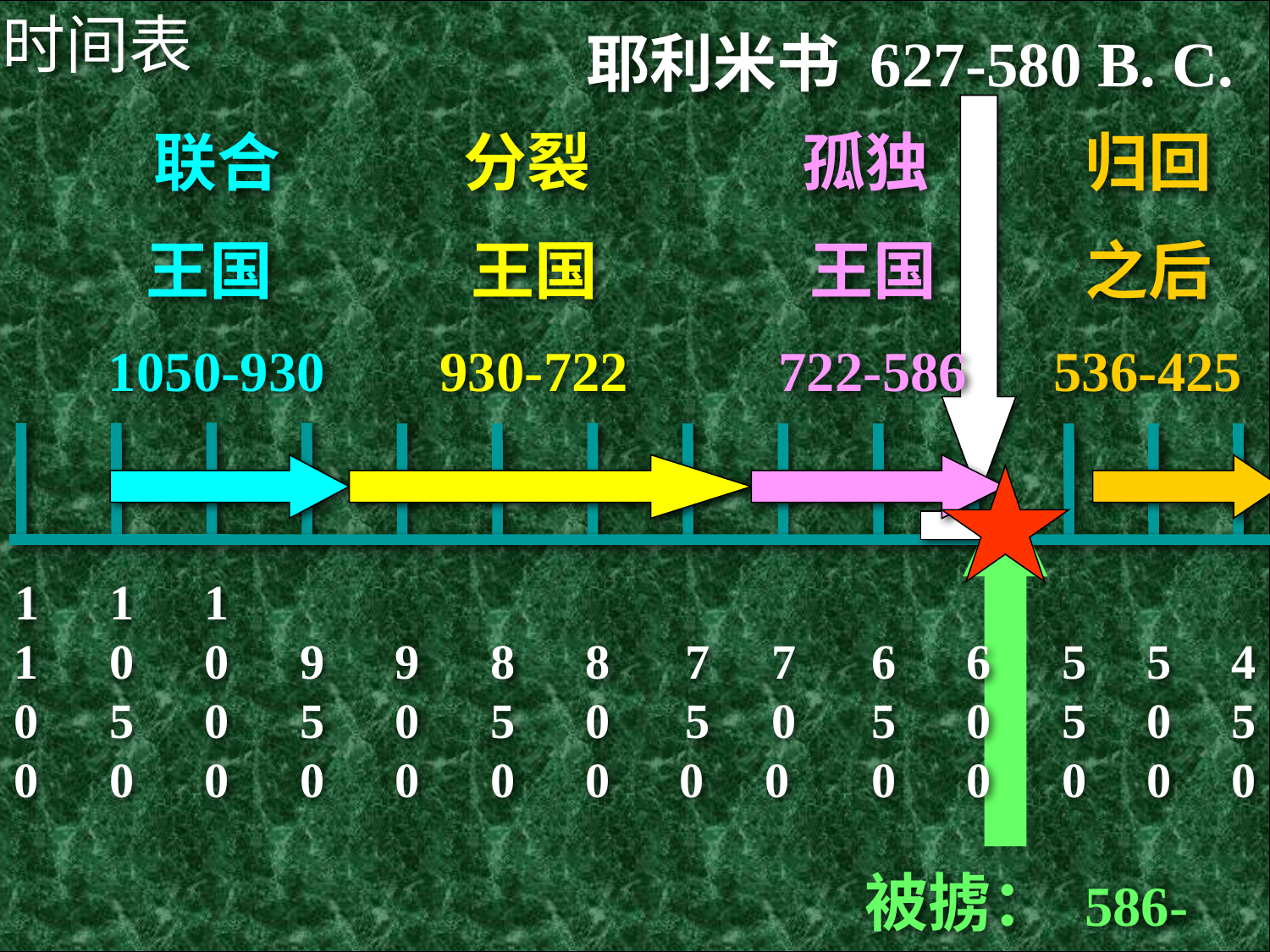

时间表
耶利米书 627-580 B. C.

联合
王国
1050-930
分裂
王国
930-722
孤独
王国
722-586
归回
之后
536-425

1100
1050
1000
 950
 900
 850
 800
   7 5 0
   7 0 0
 650
 600
 550
 500
 450
被掳： 586-536